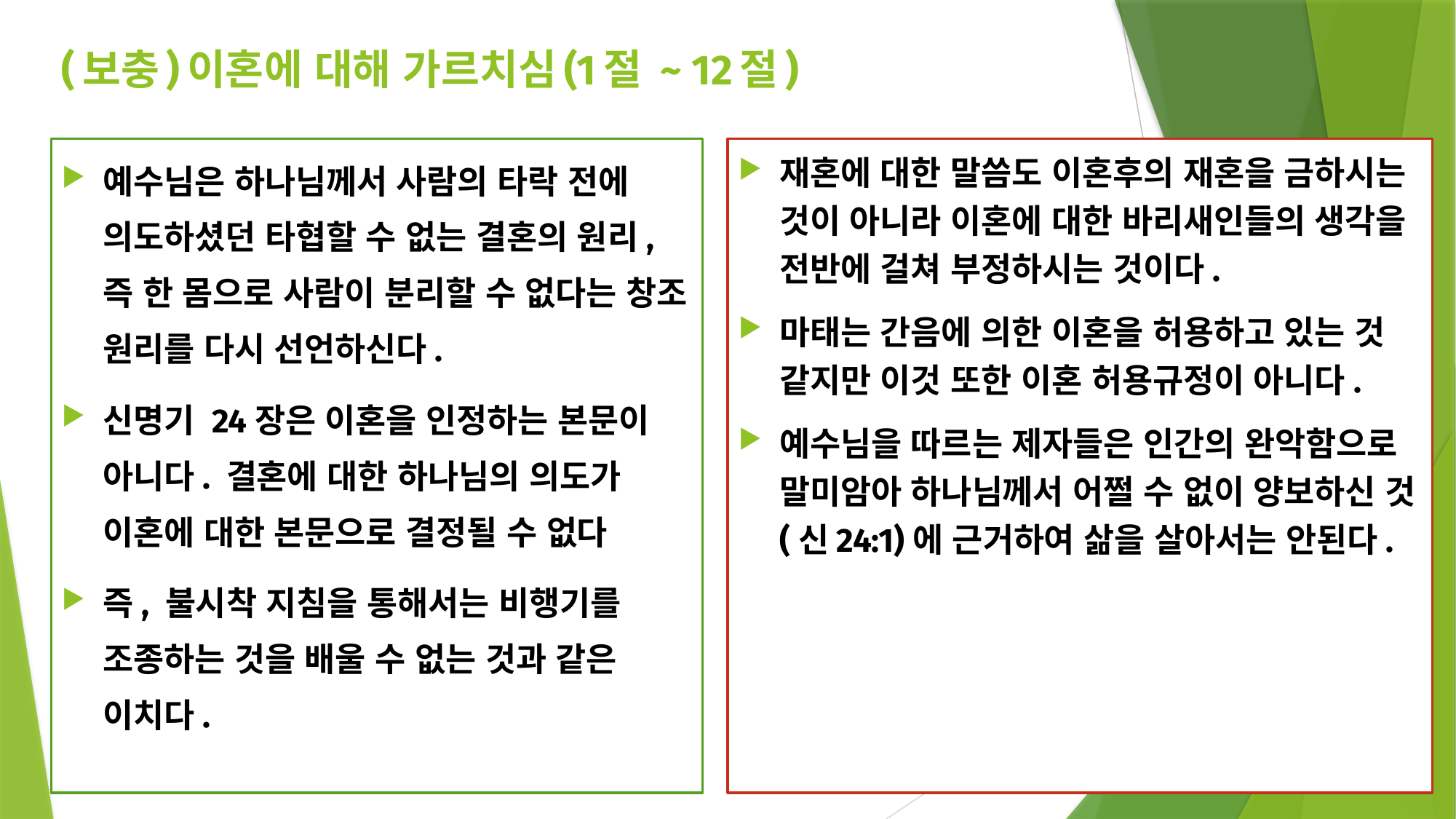

# (보충)이혼에 대해 가르치심(1절 ~ 12절)
재혼에 대한 말씀도 이혼후의 재혼을 금하시는 것이 아니라 이혼에 대한 바리새인들의 생각을 전반에 걸쳐 부정하시는 것이다.
마태는 간음에 의한 이혼을 허용하고 있는 것 같지만 이것 또한 이혼 허용규정이 아니다.
예수님을 따르는 제자들은 인간의 완악함으로 말미암아 하나님께서 어쩔 수 없이 양보하신 것(신24:1)에 근거하여 삶을 살아서는 안된다.
예수님은 하나님께서 사람의 타락 전에 의도하셨던 타협할 수 없는 결혼의 원리, 즉 한 몸으로 사람이 분리할 수 없다는 창조 원리를 다시 선언하신다.
신명기 24장은 이혼을 인정하는 본문이 아니다. 결혼에 대한 하나님의 의도가 이혼에 대한 본문으로 결정될 수 없다
즉, 불시착 지침을 통해서는 비행기를 조종하는 것을 배울 수 없는 것과 같은 이치다.